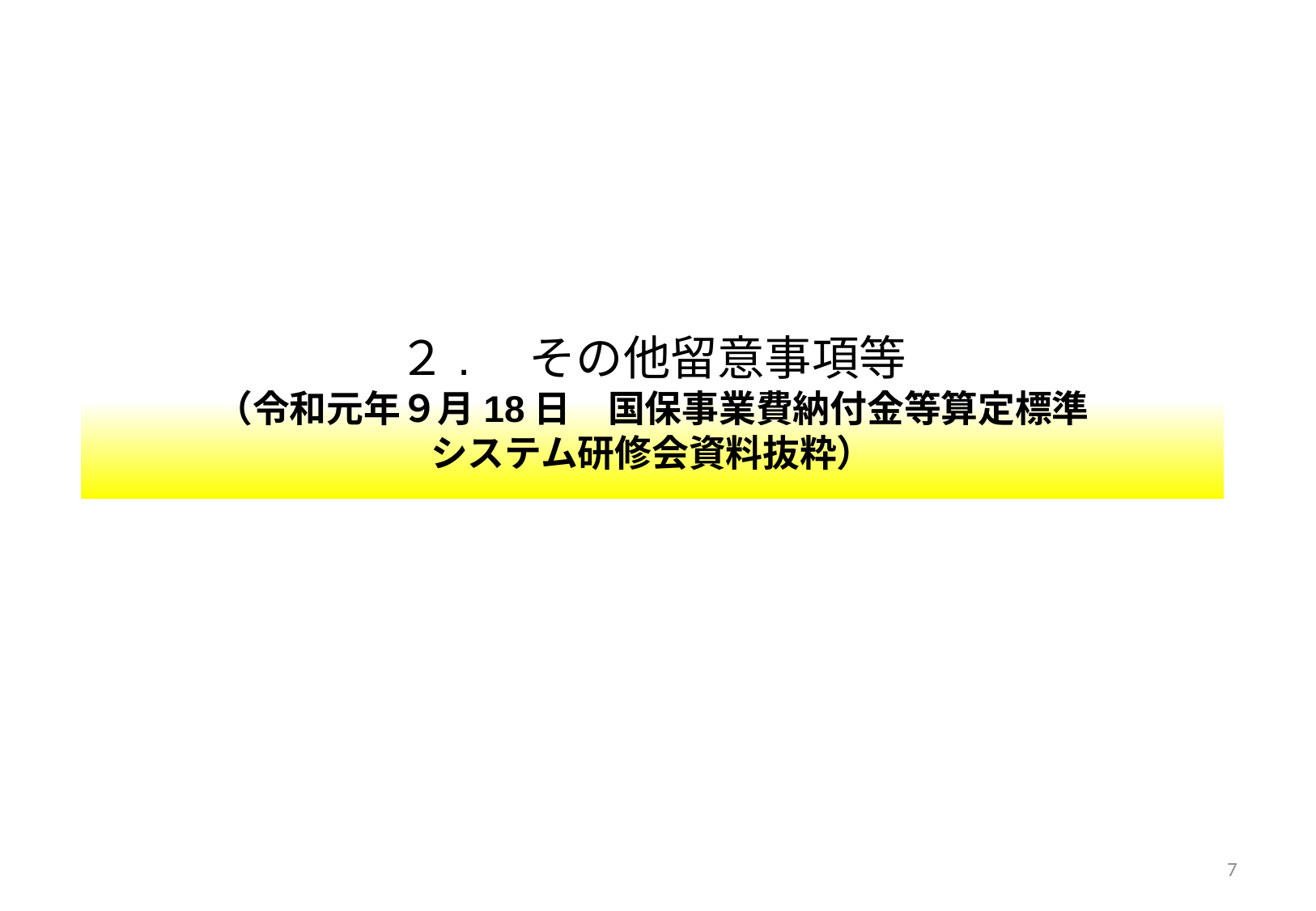

# ２.　その他留意事項等 （令和元年９月18日　国保事業費納付金等算定標準 システム研修会資料抜粋）
7